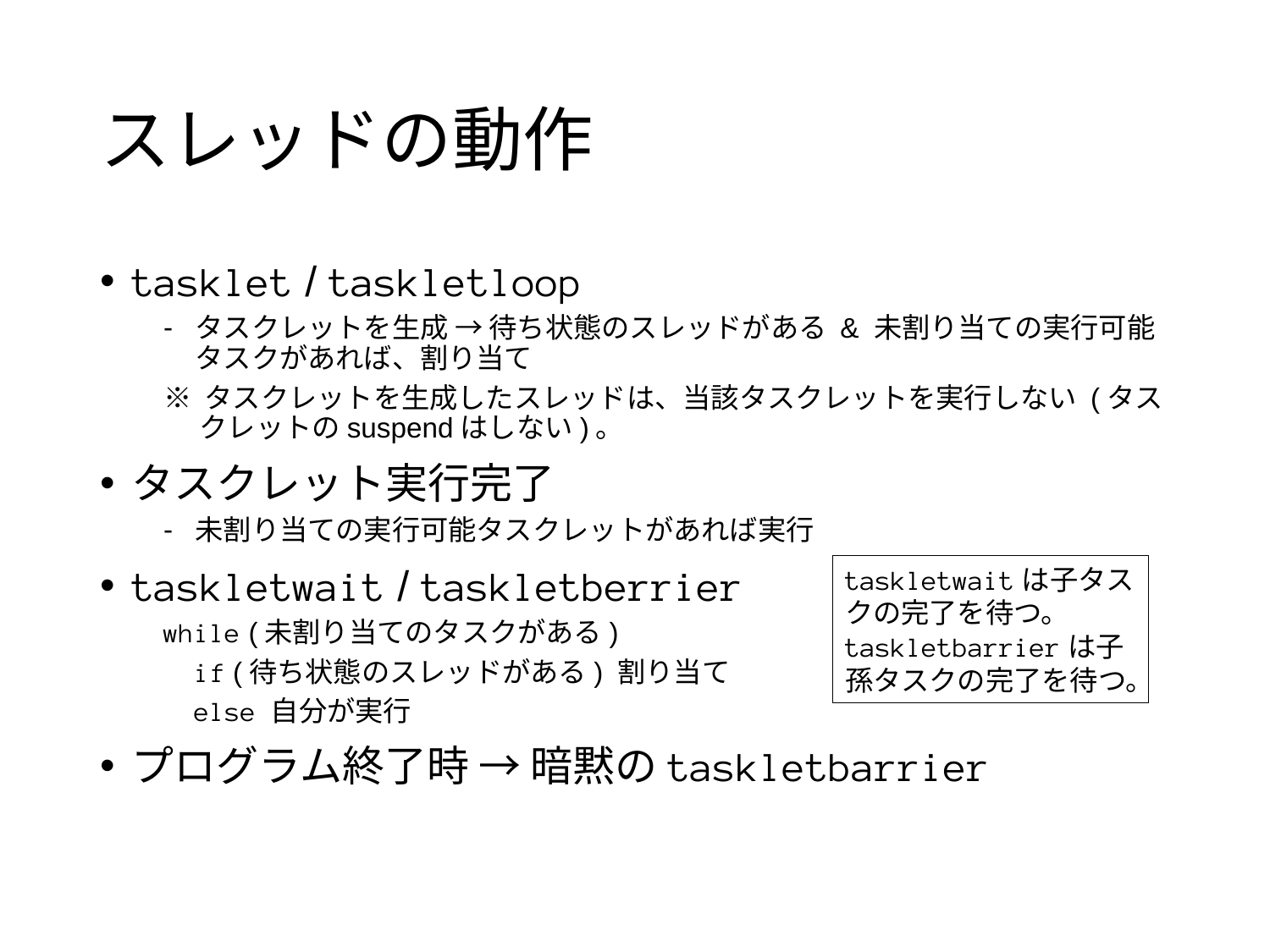

# スレッドの動作
tasklet / taskletloop
タスクレットを生成 → 待ち状態のスレッドがある & 未割り当ての実行可能タスクがあれば、割り当て
※ タスクレットを生成したスレッドは、当該タスクレットを実行しない (タスクレットのsuspendはしない)。
タスクレット実行完了
未割り当ての実行可能タスクレットがあれば実行
taskletwait / taskletberrier
while (未割り当てのタスクがある)
  if (待ち状態のスレッドがある) 割り当て
  else 自分が実行
プログラム終了時 → 暗黙のtaskletbarrier
taskletwaitは子タスクの完了を待つ。
taskletbarrierは子孫タスクの完了を待つ。